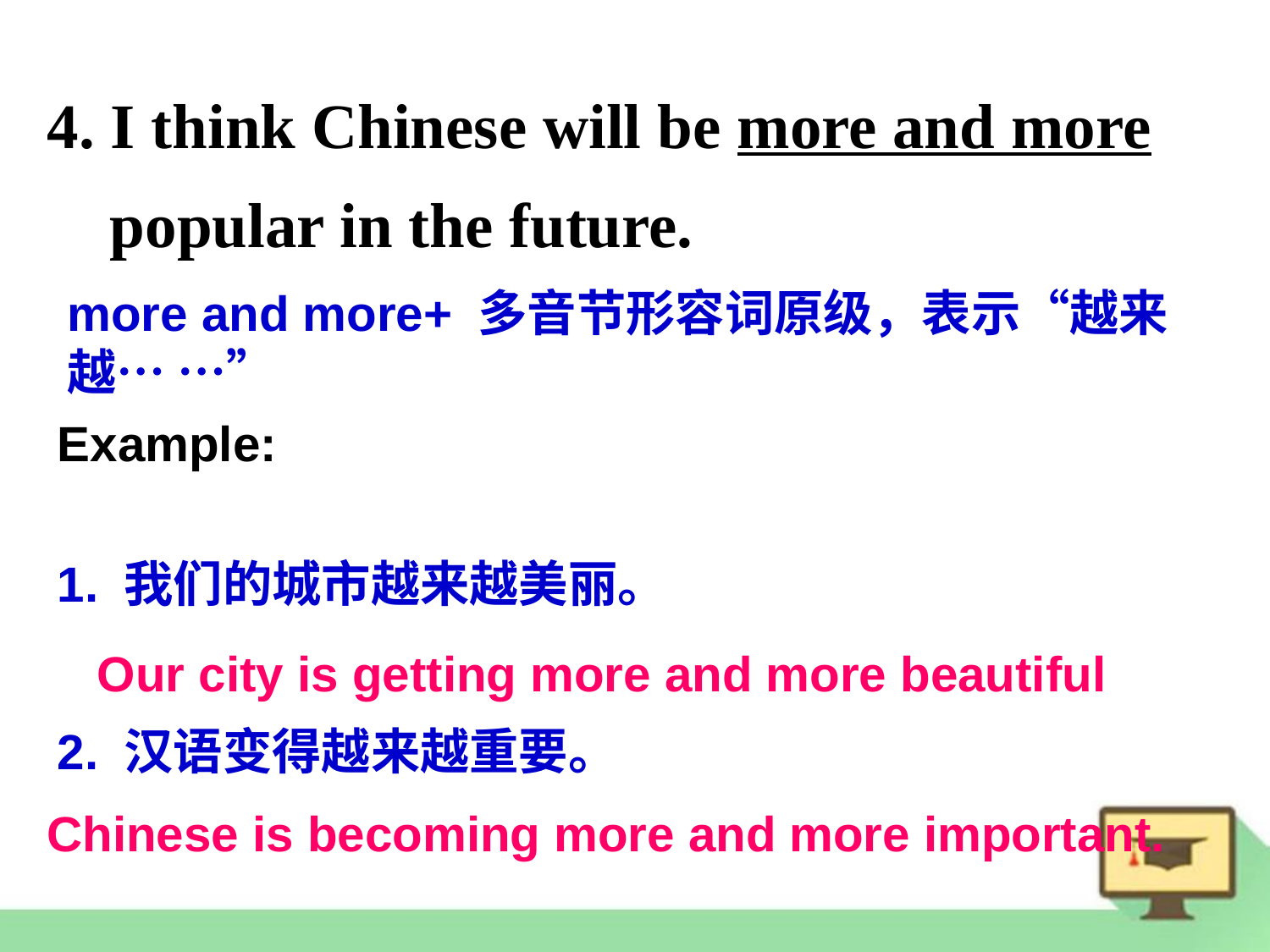

4. I think Chinese will be more and more popular in the future.
more and more+ 多音节形容词原级，表示“越来越… …”
Example:
1. 我们的城市越来越美丽。

2. 汉语变得越来越重要。
Our city is getting more and more beautiful
Chinese is becoming more and more important.